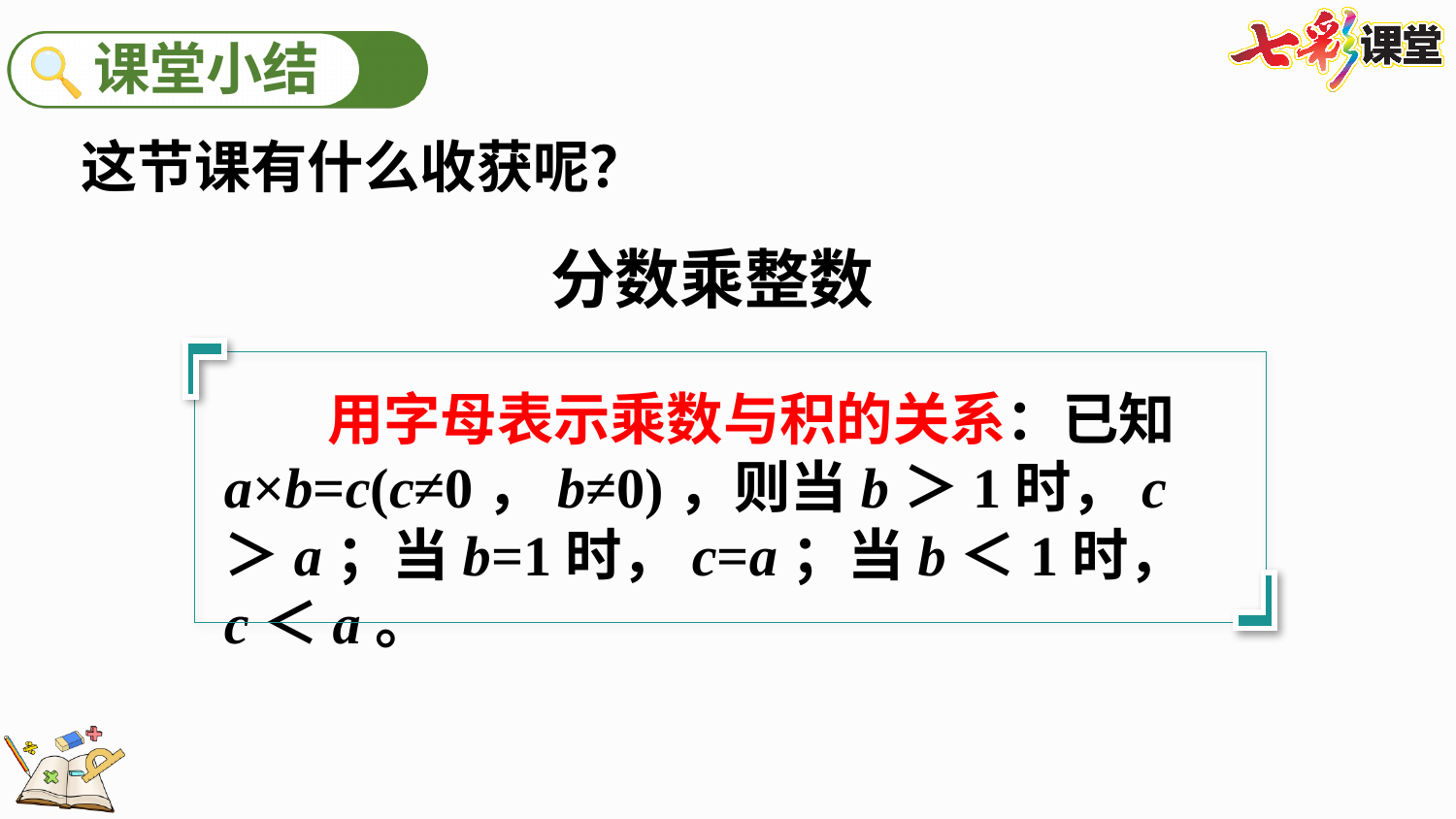

这节课有什么收获呢？
分数乘整数

       用字母表示乘数与积的关系：已知a×b=c(c≠0，b≠0)，则当b＞1时，c＞a；当b=1时，c=a；当b＜1时，c＜a。